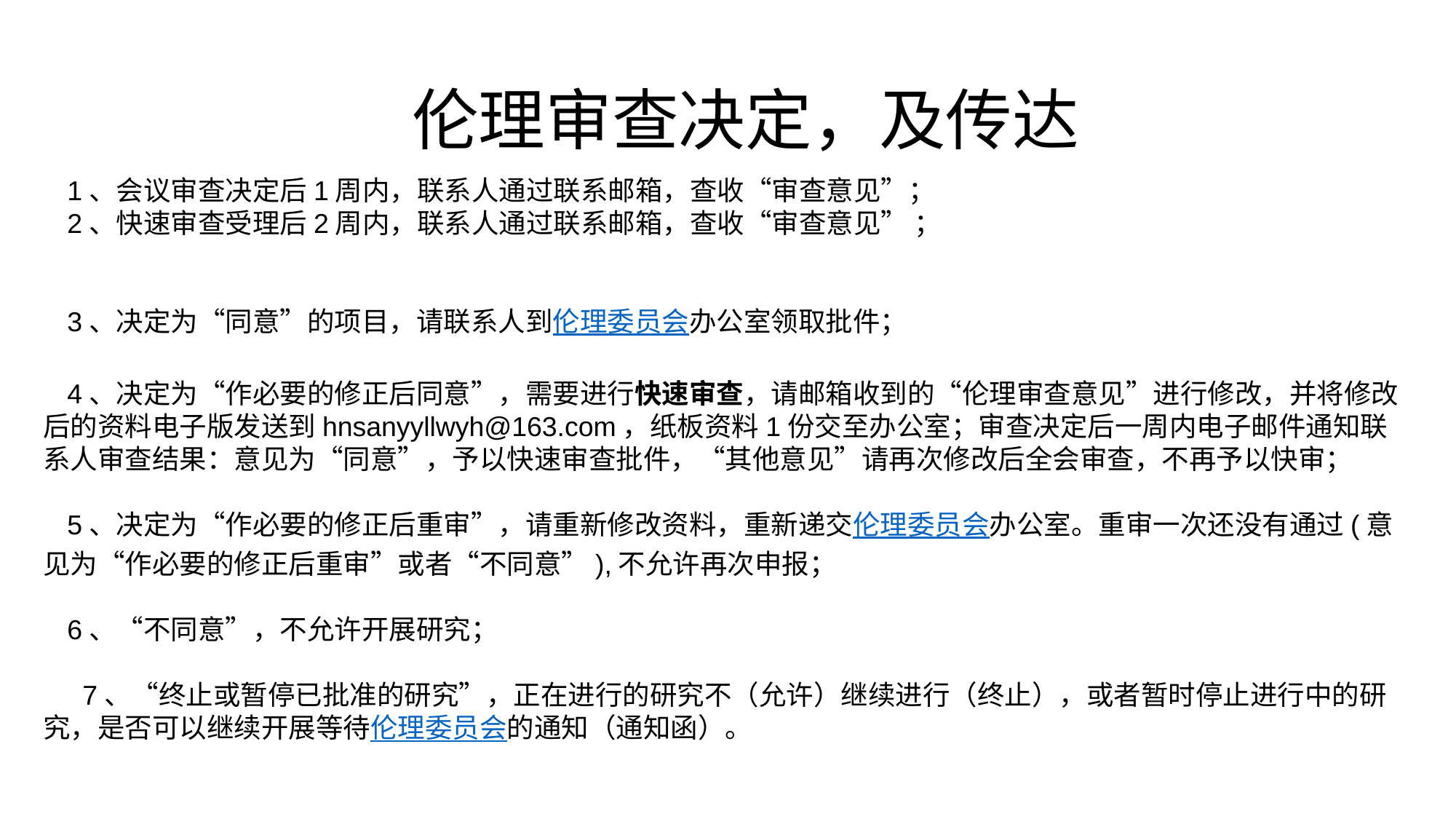

# 伦理审查决定，及传达
1、会议审查决定后1周内，联系人通过联系邮箱，查收“审查意见”；
2、快速审查受理后2周内，联系人通过联系邮箱，查收“审查意见” ；

3、决定为“同意”的项目，请联系人到伦理委员会办公室领取批件；

4、决定为“作必要的修正后同意”，需要进行快速审查，请邮箱收到的“伦理审查意见”进行修改，并将修改后的资料电子版发送到hnsanyyllwyh@163.com，纸板资料1份交至办公室；审查决定后一周内电子邮件通知联系人审查结果：意见为“同意”，予以快速审查批件，“其他意见”请再次修改后全会审查，不再予以快审；

5、决定为“作必要的修正后重审”，请重新修改资料，重新递交伦理委员会办公室。重审一次还没有通过(意见为“作必要的修正后重审”或者“不同意”),不允许再次申报；

6、“不同意”，不允许开展研究；

  7、“终止或暂停已批准的研究”，正在进行的研究不（允许）继续进行（终止），或者暂时停止进行中的研究，是否可以继续开展等待伦理委员会的通知（通知函）。